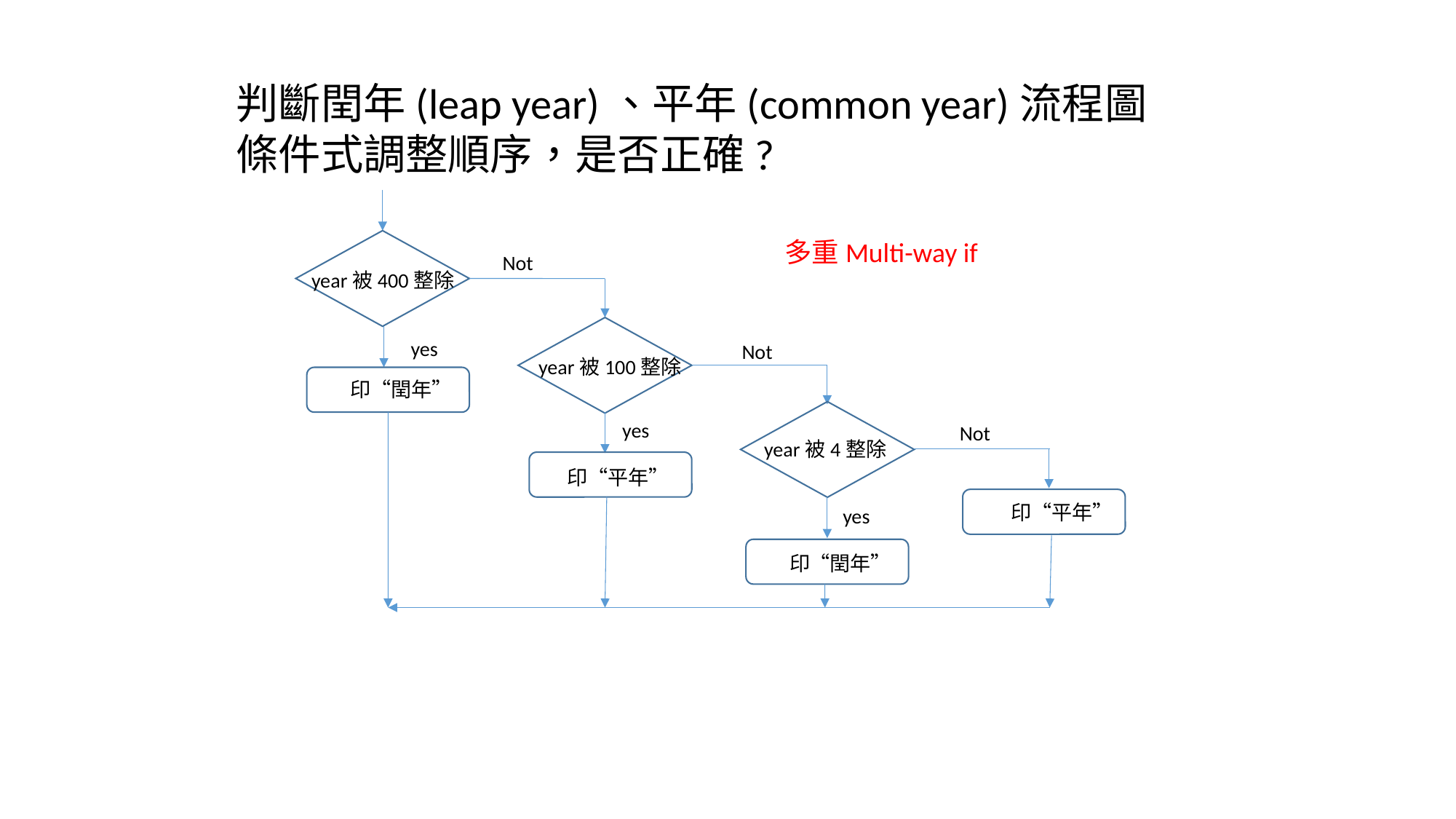

判斷閏年(leap year)、平年(common year)流程圖
條件式調整順序，是否正確?
多重Multi-way if

Not
year被400整除

yes
Not
year被100整除

印“閏年”

yes
Not
year被4整除

印“平年”

印“平年”
yes

印“閏年”